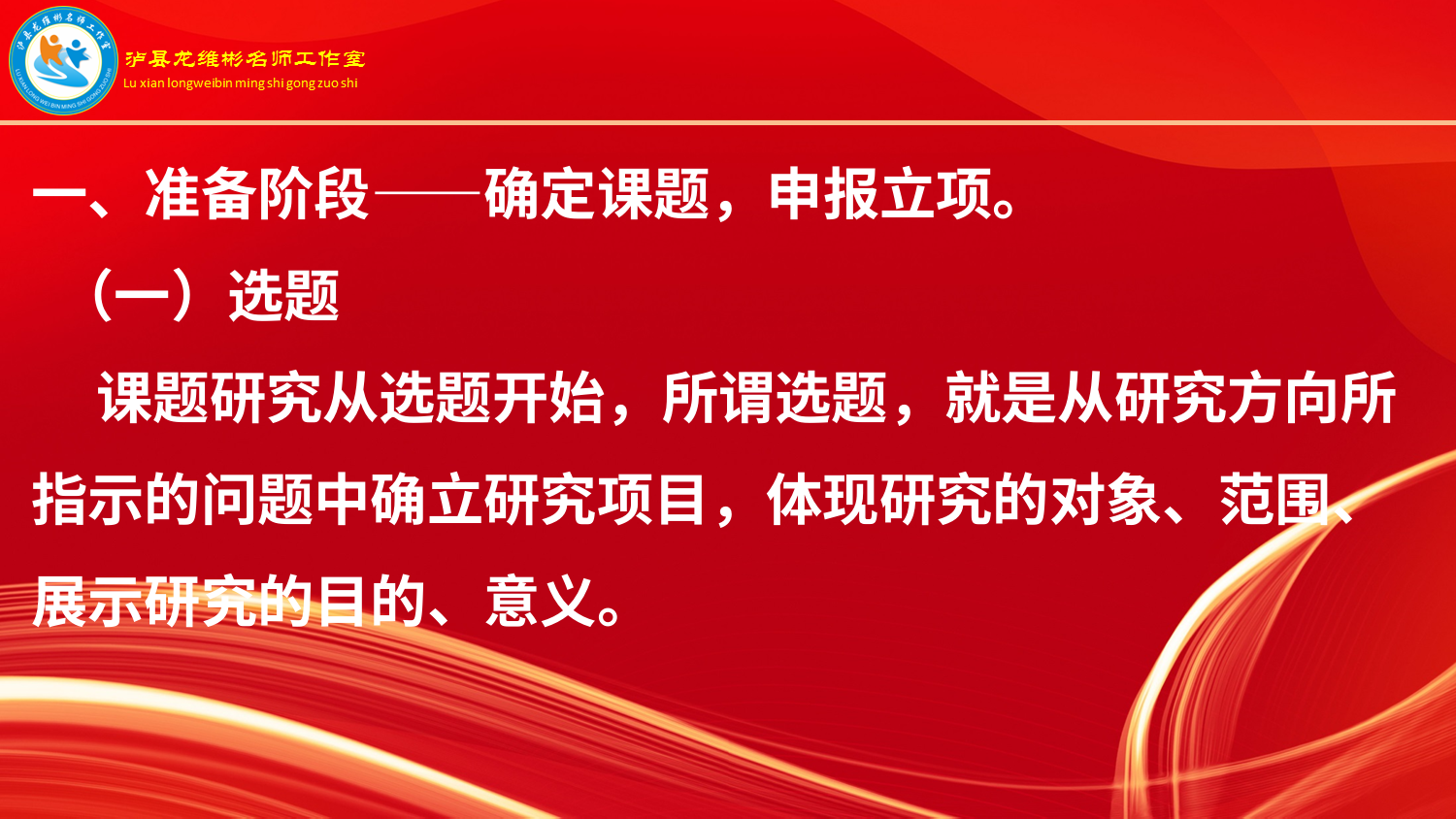

一、准备阶段——确定课题，申报立项。
 （一）选题
    课题研究从选题开始，所谓选题，就是从研究方向所指示的问题中确立研究项目，体现研究的对象、范围、展示研究的目的、意义。